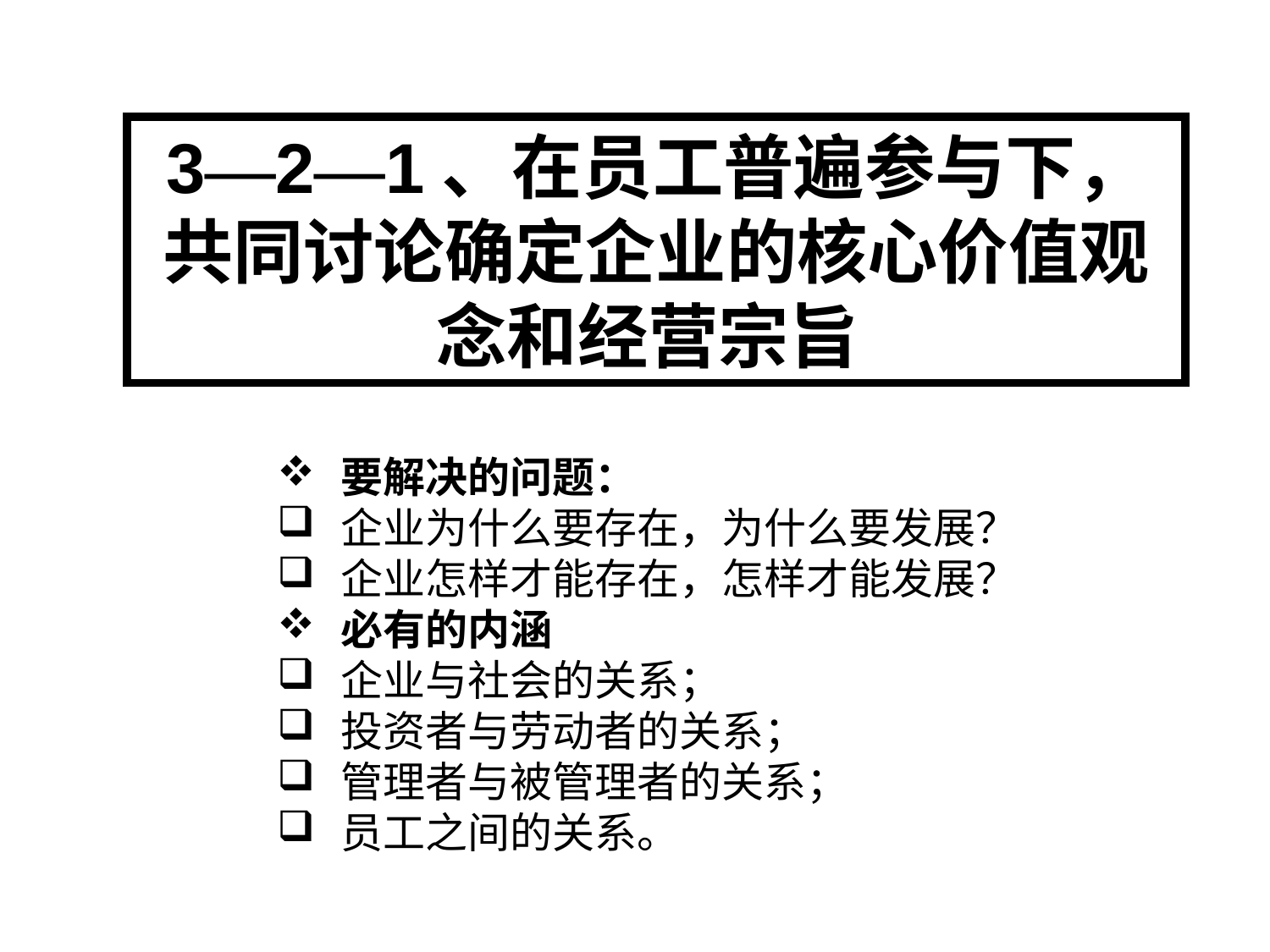

3—2—1、在员工普遍参与下，共同讨论确定企业的核心价值观念和经营宗旨
要解决的问题：
企业为什么要存在，为什么要发展？
企业怎样才能存在，怎样才能发展？
必有的内涵
企业与社会的关系；
投资者与劳动者的关系；
管理者与被管理者的关系；
员工之间的关系。